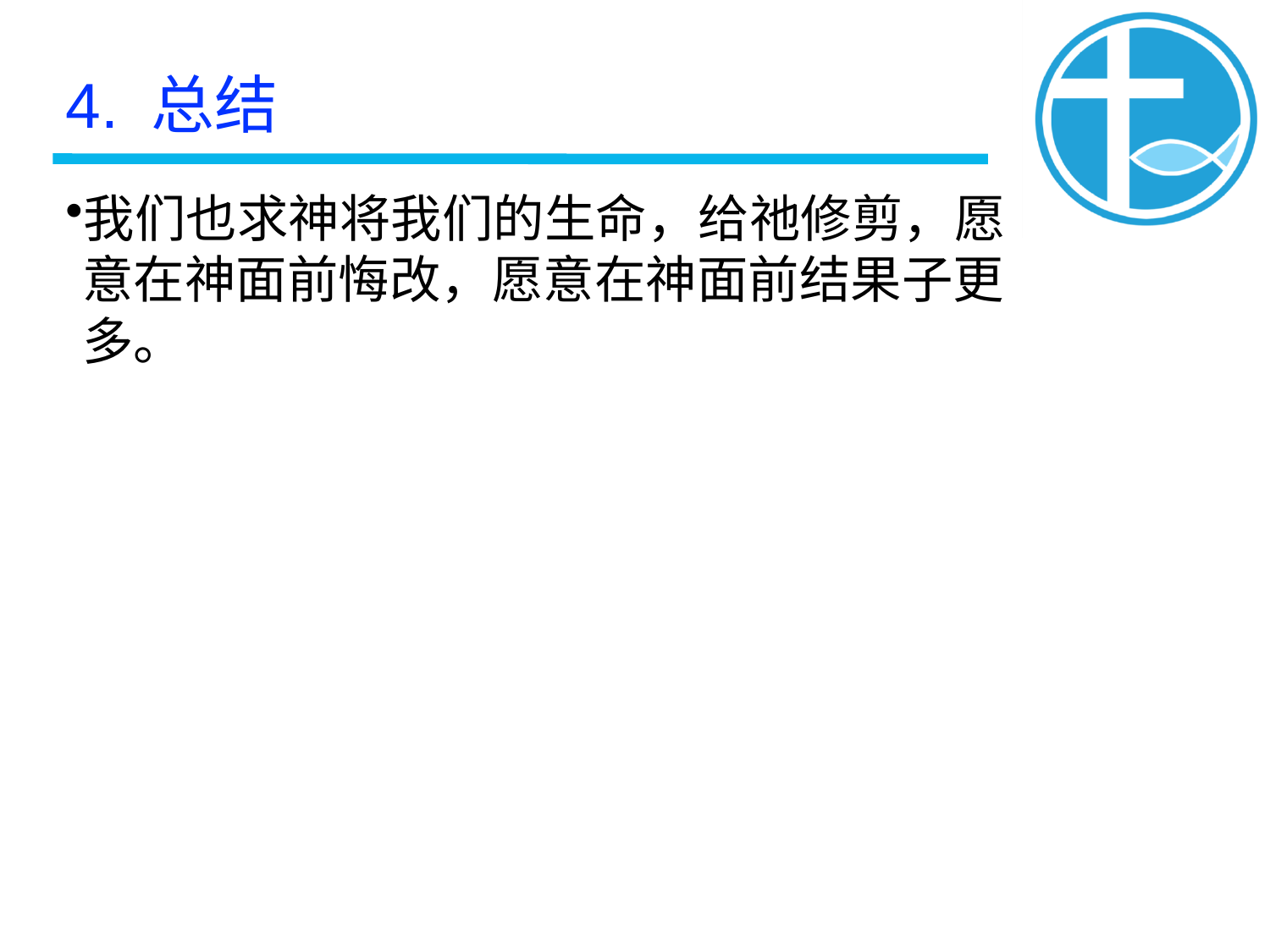

4. 总结
我们也求神将我们的生命，给祂修剪，愿意在神面前悔改，愿意在神面前结果子更多。